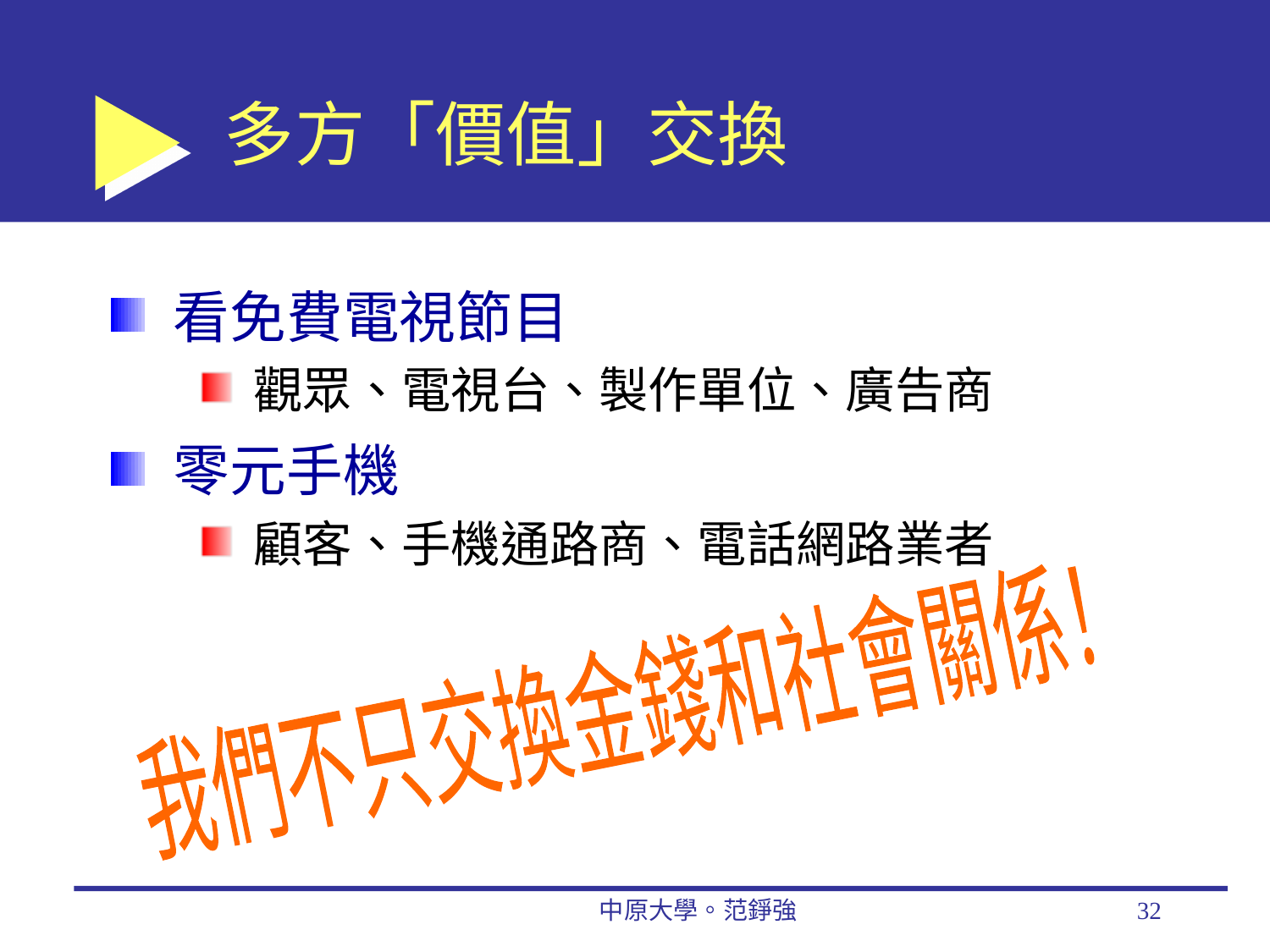

# 多方「價值」交換
看免費電視節目
觀眾、電視台、製作單位、廣告商
零元手機
顧客、手機通路商、電話網路業者
我們不只交換金錢和社會關係！
中原大學。范錚強
32